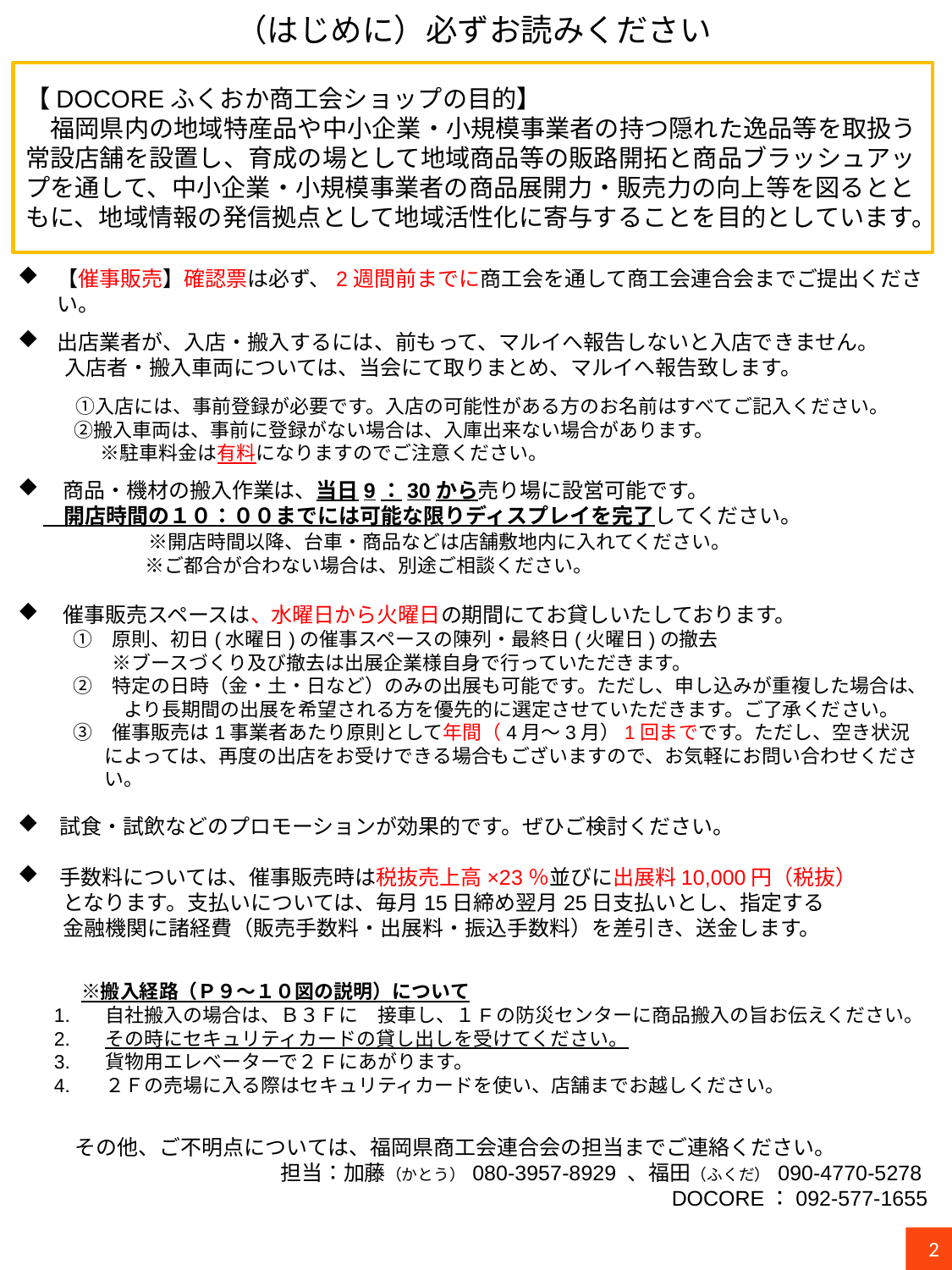

（はじめに）必ずお読みください
【DOCOREふくおか商工会ショップの目的】
　福岡県内の地域特産品や中小企業・小規模事業者の持つ隠れた逸品等を取扱う常設店舗を設置し、育成の場として地域商品等の販路開拓と商品ブラッシュアップを通して、中小企業・小規模事業者の商品展開力・販売力の向上等を図るとともに、地域情報の発信拠点として地域活性化に寄与することを目的としています。
【催事販売】確認票は必ず、2週間前までに商工会を通して商工会連合会までご提出ください。

出店業者が、入店・搬入するには、前もって、マルイへ報告しないと入店できません。
　　 入店者・搬入車両については、当会にて取りまとめ、マルイへ報告致します。

　①入店には、事前登録が必要です。入店の可能性がある方のお名前はすべてご記入ください。
　②搬入車両は、事前に登録がない場合は、入庫出来ない場合があります。
	　※駐車料金は有料になりますのでご注意ください。

　商品・機材の搬入作業は、当日9：30から売り場に設営可能です。
　開店時間の１０：００までには可能な限りディスプレイを完了してください。
　　※開店時間以降、台車・商品などは店舗敷地内に入れてください。
　　※ご都合が合わない場合は、別途ご相談ください。

　催事販売スペースは、水曜日から火曜日の期間にてお貸しいたしております。
　①　原則、初日(水曜日)の催事スペースの陳列・最終日(火曜日)の撤去
　　　※ブースづくり及び撤去は出展企業様自身で行っていただきます。
　②　特定の日時（金・土・日など）のみの出展も可能です。ただし、申し込みが重複した場合は、　より長期間の出展を希望される方を優先的に選定させていただきます。ご了承ください。
　③　催事販売は1事業者あたり原則として年間（4月～3月）1回までです。ただし、空き状況によっては、再度の出店をお受けできる場合もございますので、お気軽にお問い合わせください。

　試食・試飲などのプロモーションが効果的です。ぜひご検討ください。

　手数料については、催事販売時は税抜売上高×23％並びに出展料10,000円（税抜）
　となります。支払いについては、毎月15日締め翌月25日支払いとし、指定する
　金融機関に諸経費（販売手数料・出展料・振込手数料）を差引き、送金します。

　　　※搬入経路（Ｐ９～１０図の説明）について
　自社搬入の場合は、Ｂ３Ｆに　接車し、１Fの防災センターに商品搬入の旨お伝えください。
　その時にセキュリティカードの貸し出しを受けてください。
　貨物用エレベーターで２Fにあがります。
　２Ｆの売場に入る際はセキュリティカードを使い、店舗までお越しください。

　その他、ご不明点については、福岡県商工会連合会の担当までご連絡ください。
担当：加藤（かとう） 080-3957-8929 、福田（ふくだ） 090-4770-5278
DOCORE：092-577-1655

2